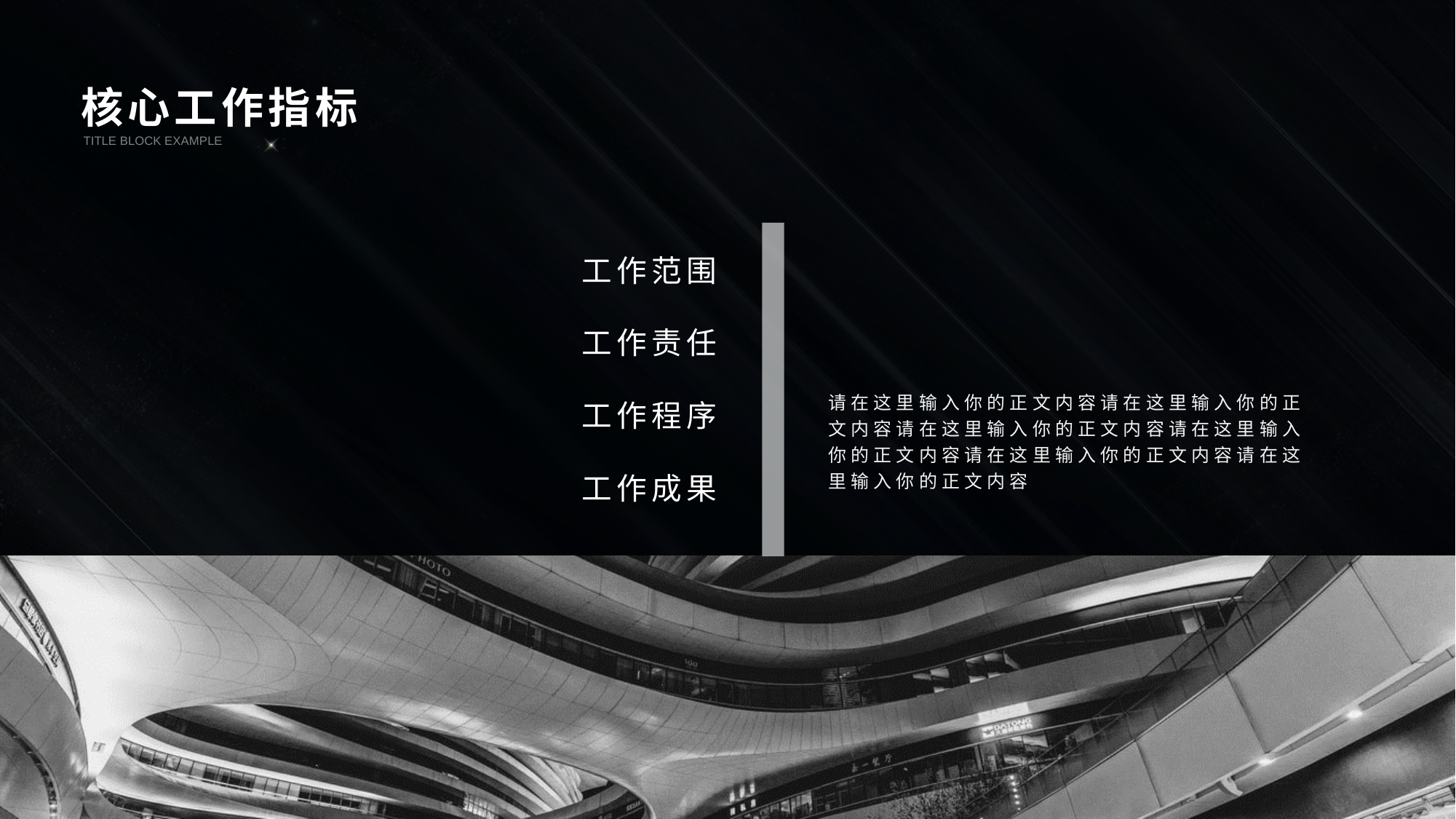

核心工作指标
TITLE BLOCK EXAMPLE

工作范围
工作责任
请在这里输入你的正文内容请在这里输入你的正文内容请在这里输入你的正文内容请在这里输入你的正文内容请在这里输入你的正文内容请在这里输入你的正文内容
工作程序
工作成果